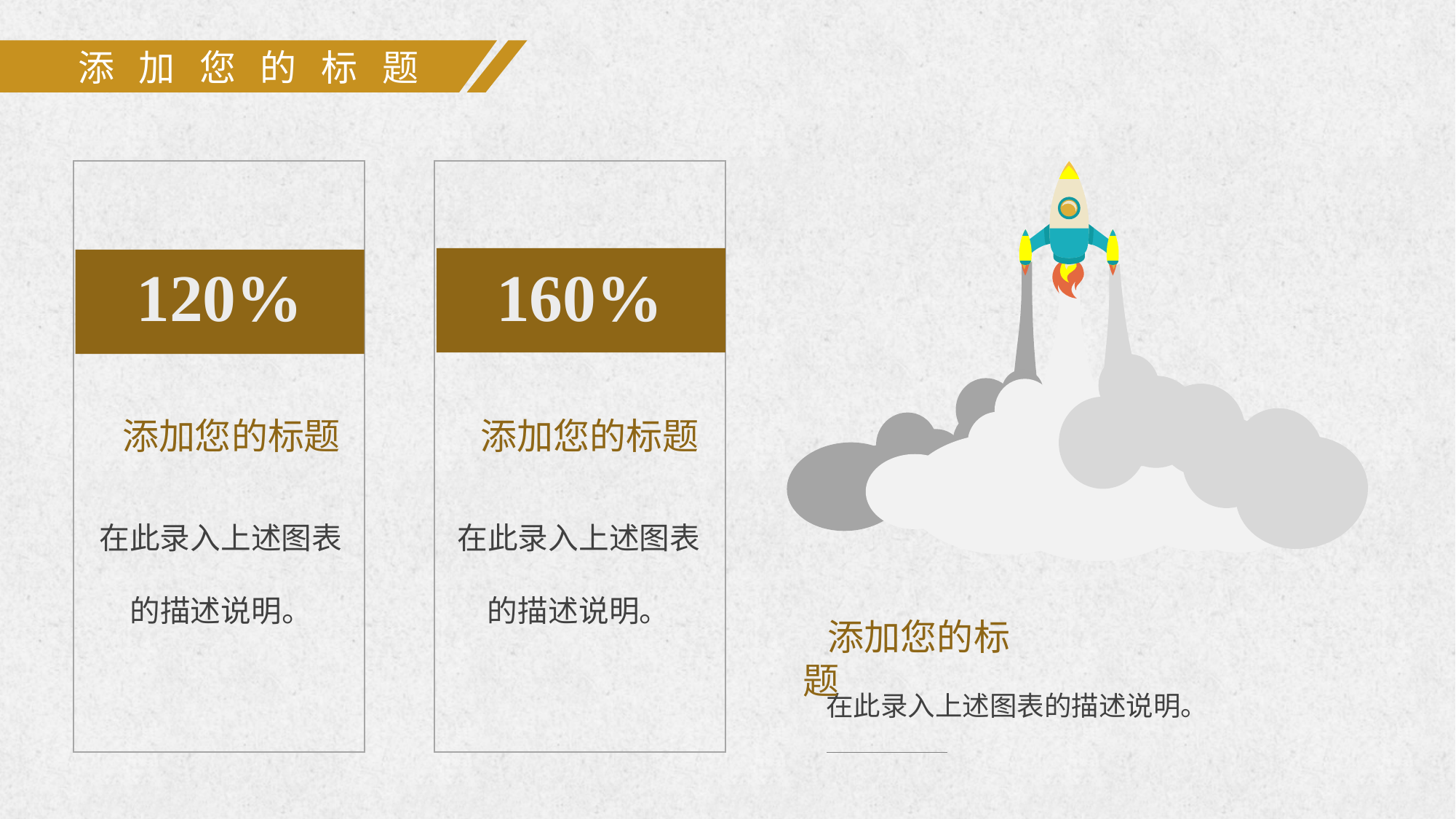

添   加   您   的   标   题

160%

120%
  添加您的标题
  添加您的标题
在此录入上述图表的描述说明。
在此录入上述图表的描述说明。
  添加您的标题
在此录入上述图表的描述说明。